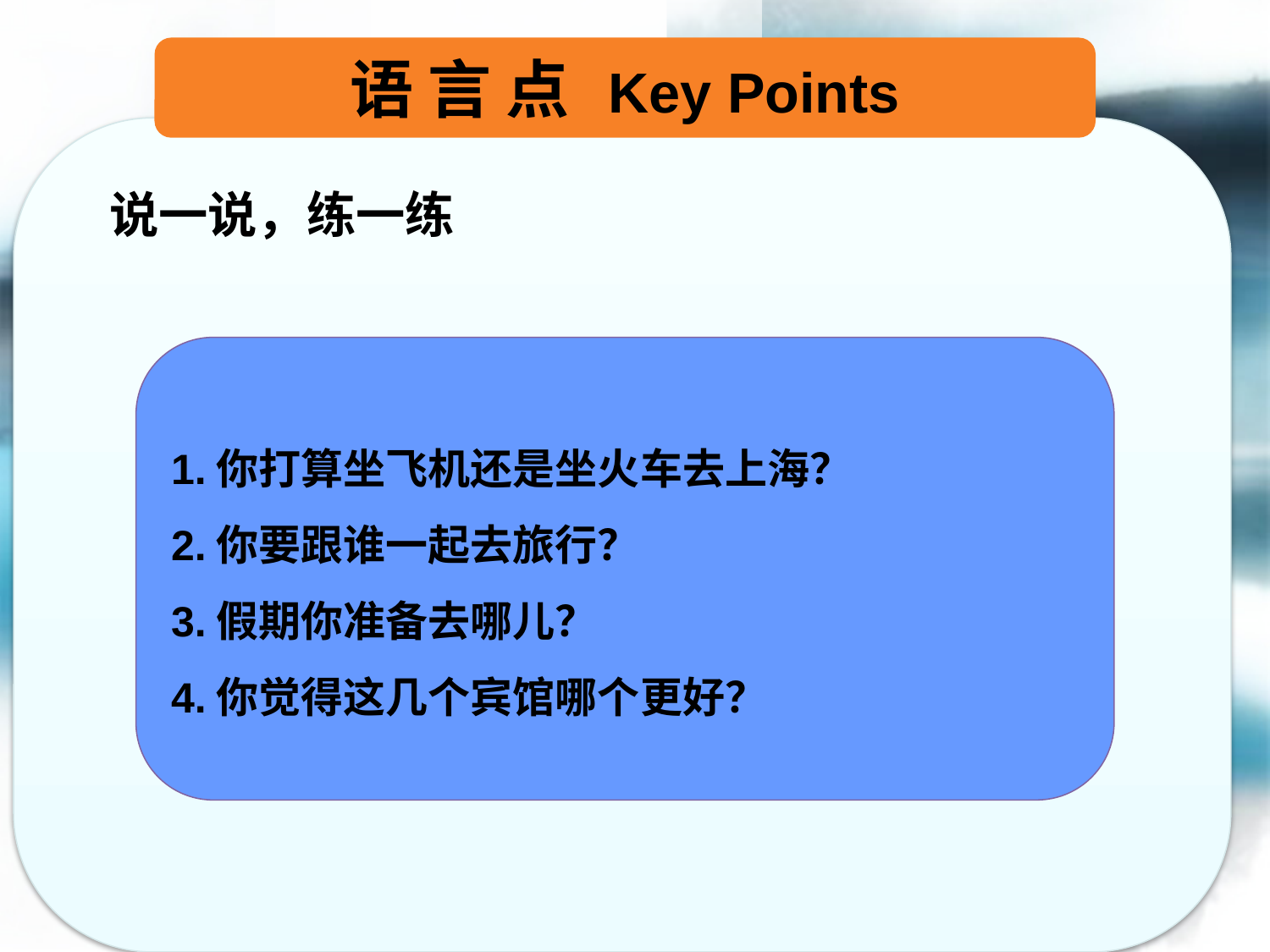

语 言 点  Key Points

说一说，练一练
1.你打算坐飞机还是坐火车去上海？
2.你要跟谁一起去旅行？
3.假期你准备去哪儿？
4.你觉得这几个宾馆哪个更好？